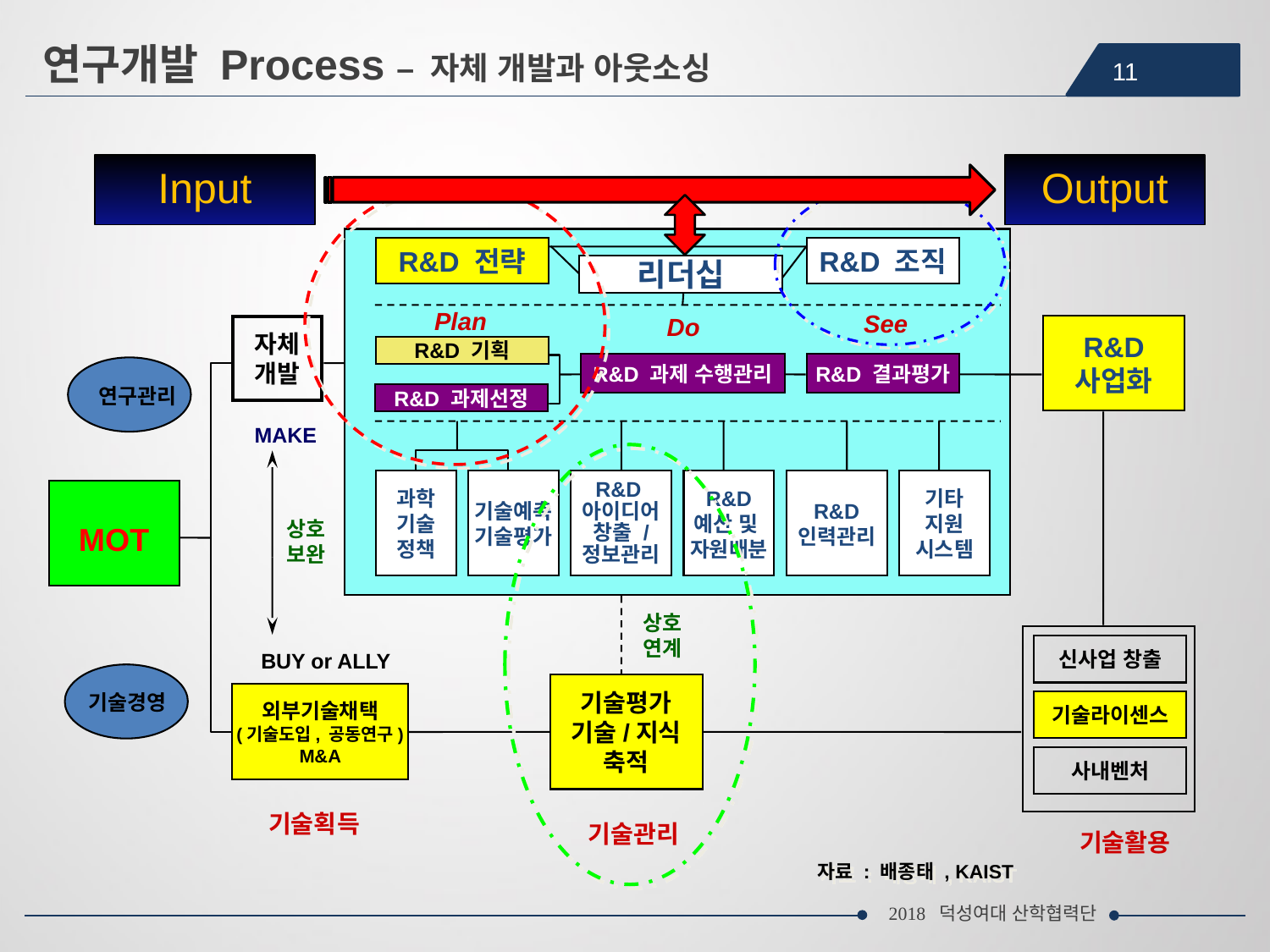

연구개발 Process – 자체 개발과 아웃소싱

11
Input
Output

R&D 전략
R&D 조직

리더십

   Plan
See

Do
R&D
사업화
자체
개발
R&D 기획
R&D 과제 수행관리
R&D 결과평가

   연구관리
R&D 과제선정

MAKE

과학
기술
정책
기술예측
기술평가
R&D
아이디어
창출 /
정보관리
R&D
예산 및
자원배분
R&D
인력관리
기타
지원
시스템
MOT
상호
보완

상호
연계

신사업 창출
BUY or ALLY

기술평가
기술/지식
축적
   기술경영
외부기술채택
(기술도입, 공동연구)
M&A
기술라이센스

사내벤처
기술획득
   기술관리
   기술활용
자료 : 배종태 , KAIST